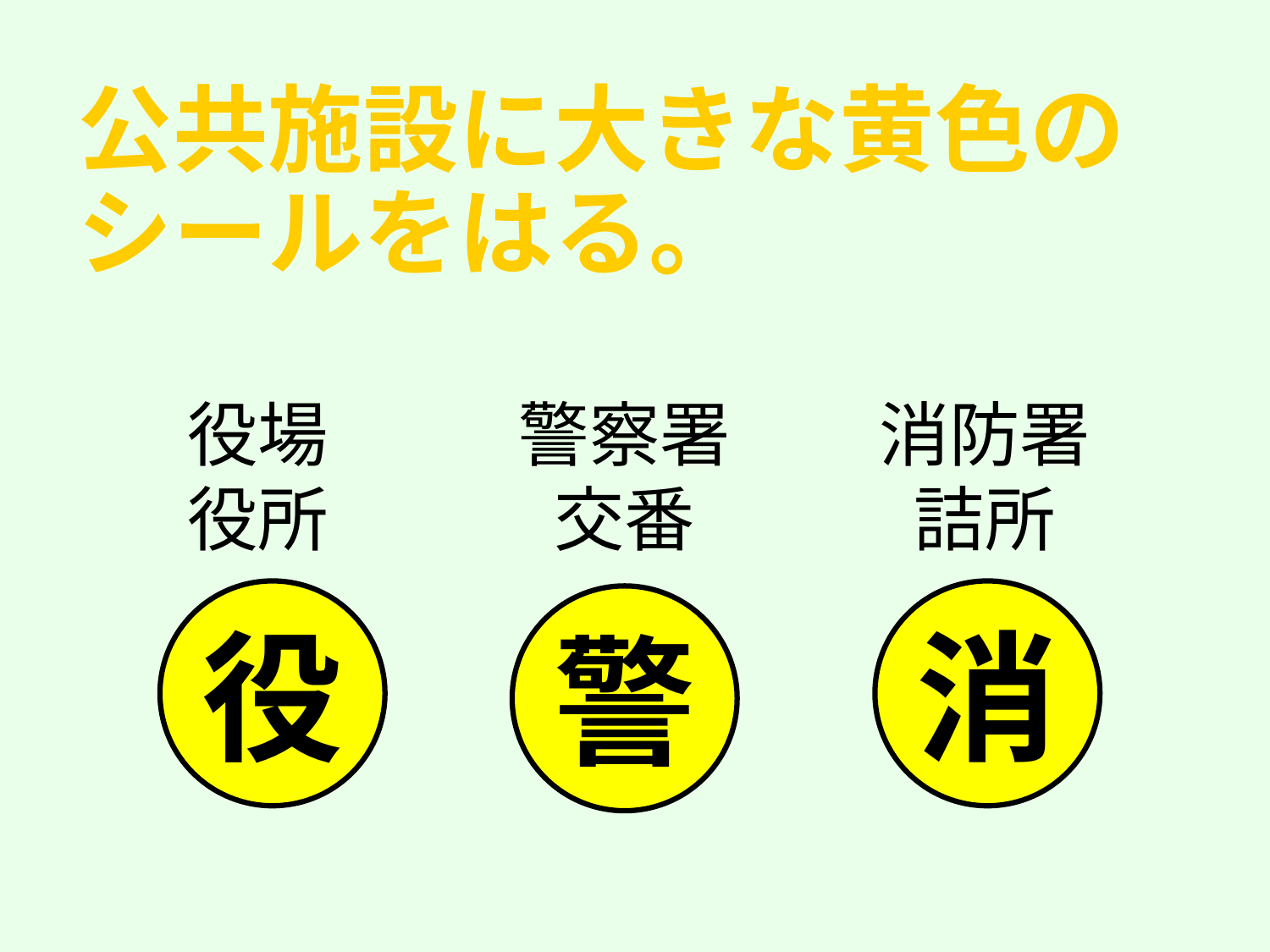

公共施設に大きな黄色のシールをはる。
役場
役所
警察署
交番
消防署
詰所
役
消
警